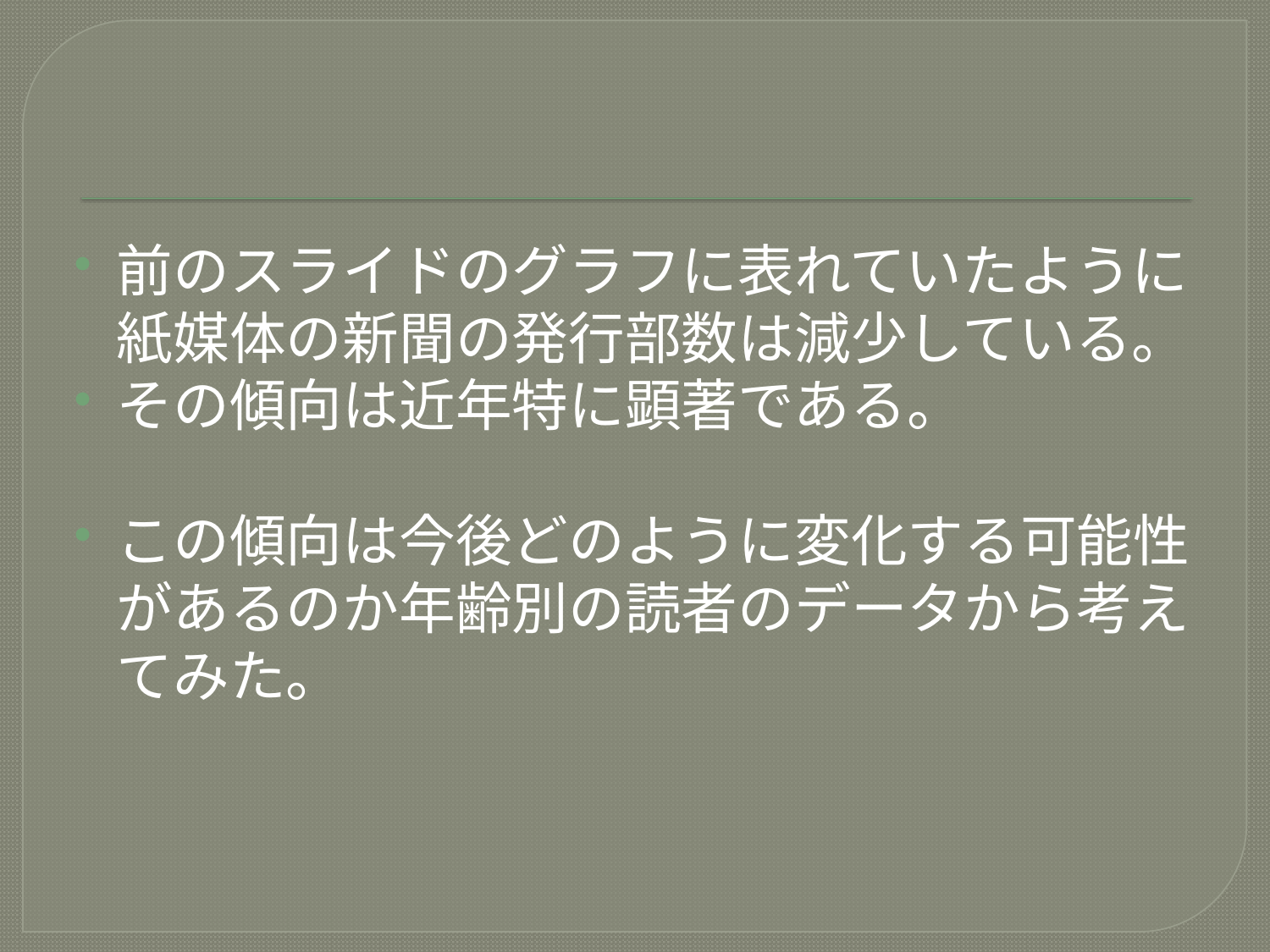

#
前のスライドのグラフに表れていたように紙媒体の新聞の発行部数は減少している。
その傾向は近年特に顕著である。

この傾向は今後どのように変化する可能性があるのか年齢別の読者のデータから考えてみた。